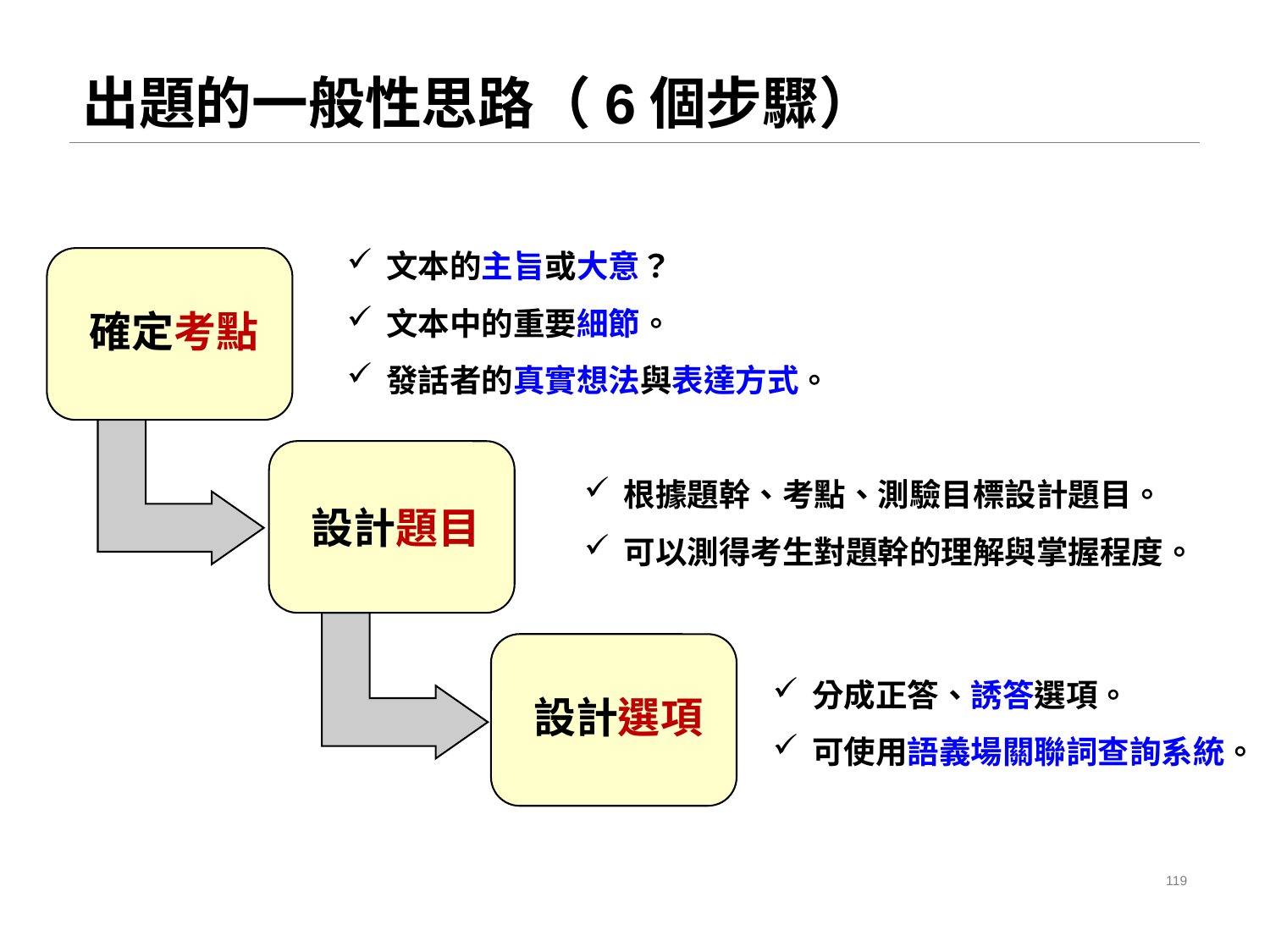

# 出題的一般性思路（6個步驟）
確定考點
設計題目
設計選項
文本的主旨或大意？
文本中的重要細節。
發話者的真實想法與表達方式。

根據題幹、考點、測驗目標設計題目。
可以測得考生對題幹的理解與掌握程度。

分成正答、誘答選項。
可使用語義場關聯詞查詢系統。

119